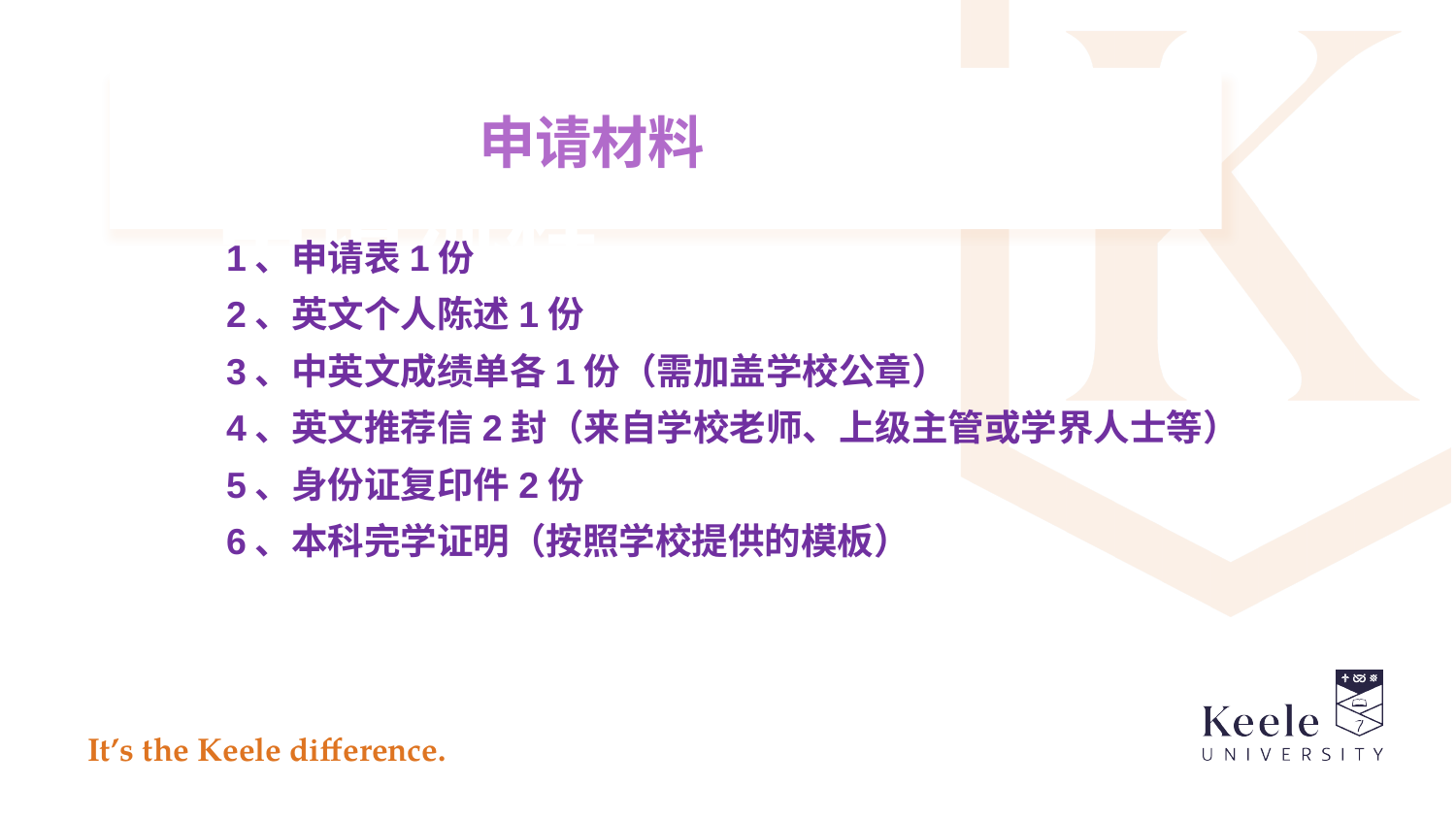

申请材料
# 申请流程
1、申请表1份
2、英文个人陈述1份
3、中英文成绩单各1份（需加盖学校公章）
4、英文推荐信2封（来自学校老师、上级主管或学界人士等）
5、身份证复印件2份
6、本科完学证明（按照学校提供的模板）